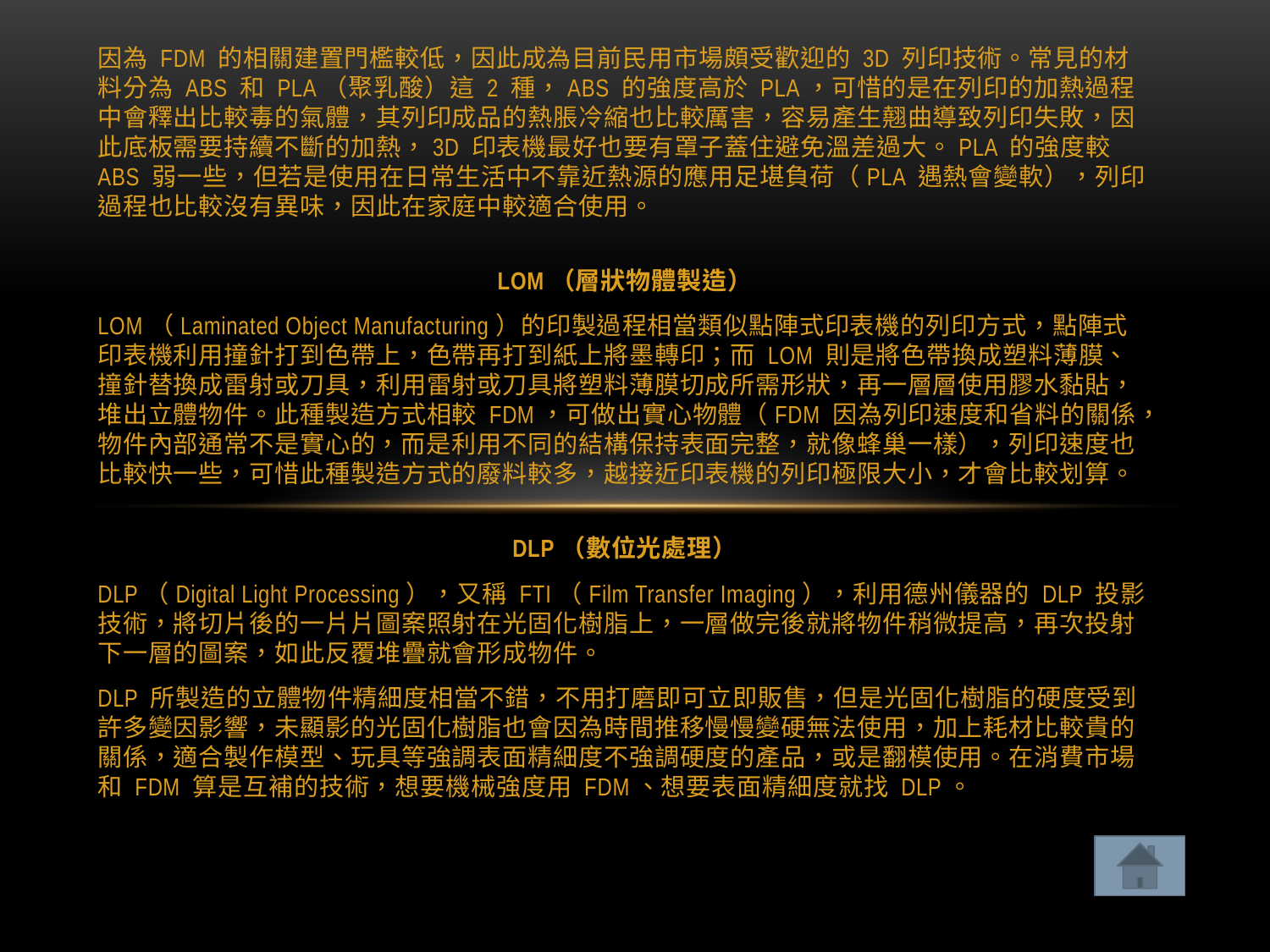

因為 FDM 的相關建置門檻較低，因此成為目前民用市場頗受歡迎的 3D 列印技術。常見的材料分為 ABS 和 PLA（聚乳酸）這 2 種，ABS 的強度高於 PLA，可惜的是在列印的加熱過程中會釋出比較毒的氣體，其列印成品的熱脹冷縮也比較厲害，容易產生翹曲導致列印失敗，因此底板需要持續不斷的加熱，3D 印表機最好也要有罩子蓋住避免溫差過大。PLA 的強度較 ABS 弱一些，但若是使用在日常生活中不靠近熱源的應用足堪負荷（PLA 遇熱會變軟），列印過程也比較沒有異味，因此在家庭中較適合使用。
LOM（層狀物體製造）
LOM（Laminated Object Manufacturing）的印製過程相當類似點陣式印表機的列印方式，點陣式印表機利用撞針打到色帶上，色帶再打到紙上將墨轉印；而 LOM 則是將色帶換成塑料薄膜、撞針替換成雷射或刀具，利用雷射或刀具將塑料薄膜切成所需形狀，再一層層使用膠水黏貼，堆出立體物件。此種製造方式相較 FDM，可做出實心物體（FDM 因為列印速度和省料的關係，物件內部通常不是實心的，而是利用不同的結構保持表面完整，就像蜂巢一樣），列印速度也比較快一些，可惜此種製造方式的廢料較多，越接近印表機的列印極限大小，才會比較划算。
DLP（數位光處理）
DLP（Digital Light Processing），又稱 FTI（Film Transfer Imaging），利用德州儀器的 DLP 投影技術，將切片後的一片片圖案照射在光固化樹脂上，一層做完後就將物件稍微提高，再次投射下一層的圖案，如此反覆堆疊就會形成物件。
DLP 所製造的立體物件精細度相當不錯，不用打磨即可立即販售，但是光固化樹脂的硬度受到許多變因影響，未顯影的光固化樹脂也會因為時間推移慢慢變硬無法使用，加上耗材比較貴的關係，適合製作模型、玩具等強調表面精細度不強調硬度的產品，或是翻模使用。在消費市場和 FDM 算是互補的技術，想要機械強度用 FDM、想要表面精細度就找 DLP。